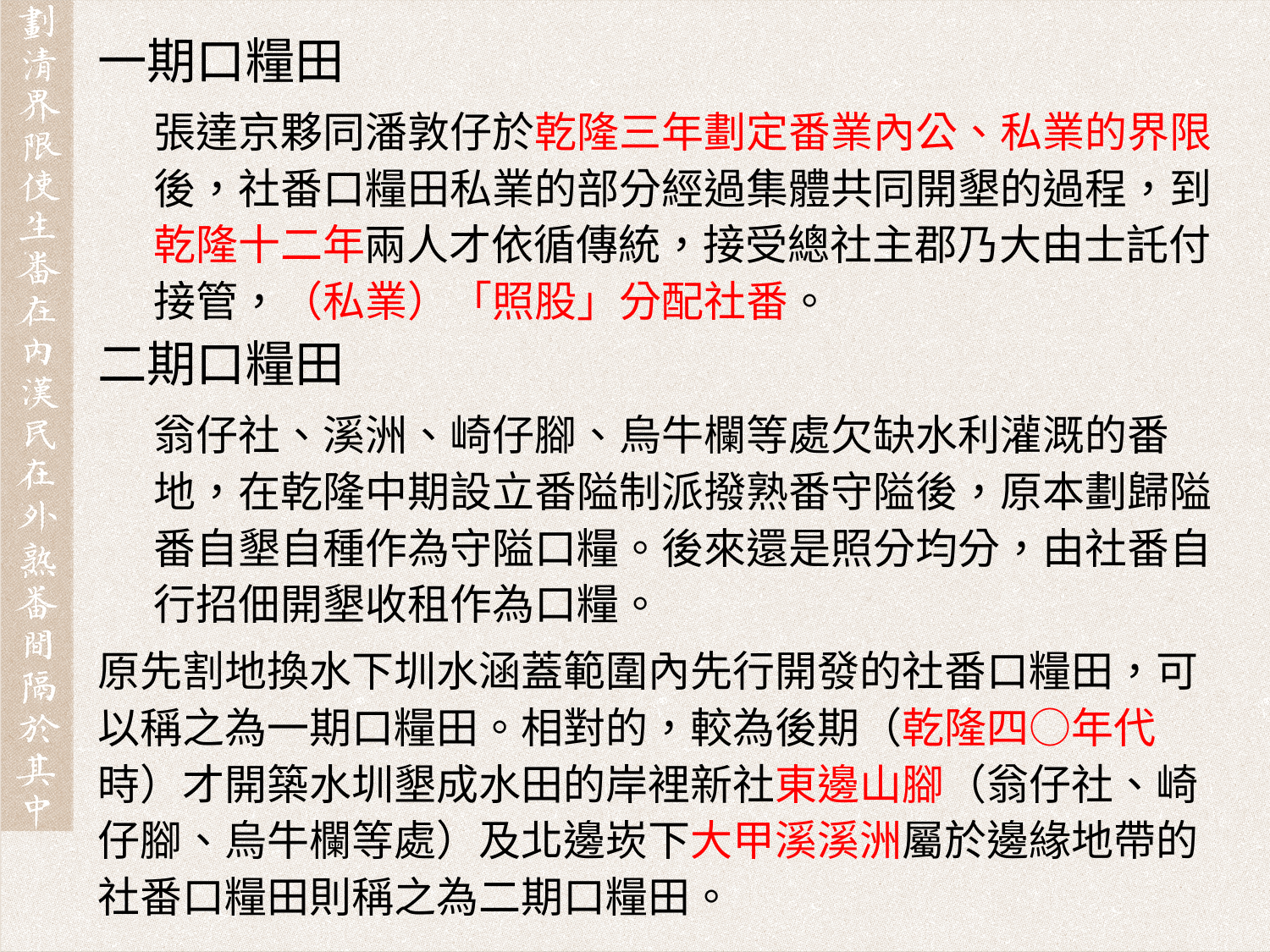

一期口糧田
張達京夥同潘敦仔於乾隆三年劃定番業內公、私業的界限後，社番口糧田私業的部分經過集體共同開墾的過程，到乾隆十二年兩人才依循傳統，接受總社主郡乃大由士託付接管，（私業）「照股」分配社番。
二期口糧田
翁仔社、溪洲、崎仔腳、烏牛欄等處欠缺水利灌溉的番地，在乾隆中期設立番隘制派撥熟番守隘後，原本劃歸隘番自墾自種作為守隘口糧。後來還是照分均分，由社番自行招佃開墾收租作為口糧。
原先割地換水下圳水涵蓋範圍內先行開發的社番口糧田，可以稱之為一期口糧田。相對的，較為後期（乾隆四○年代時）才開築水圳墾成水田的岸裡新社東邊山腳（翁仔社、崎仔腳、烏牛欄等處）及北邊崁下大甲溪溪洲屬於邊緣地帶的社番口糧田則稱之為二期口糧田。